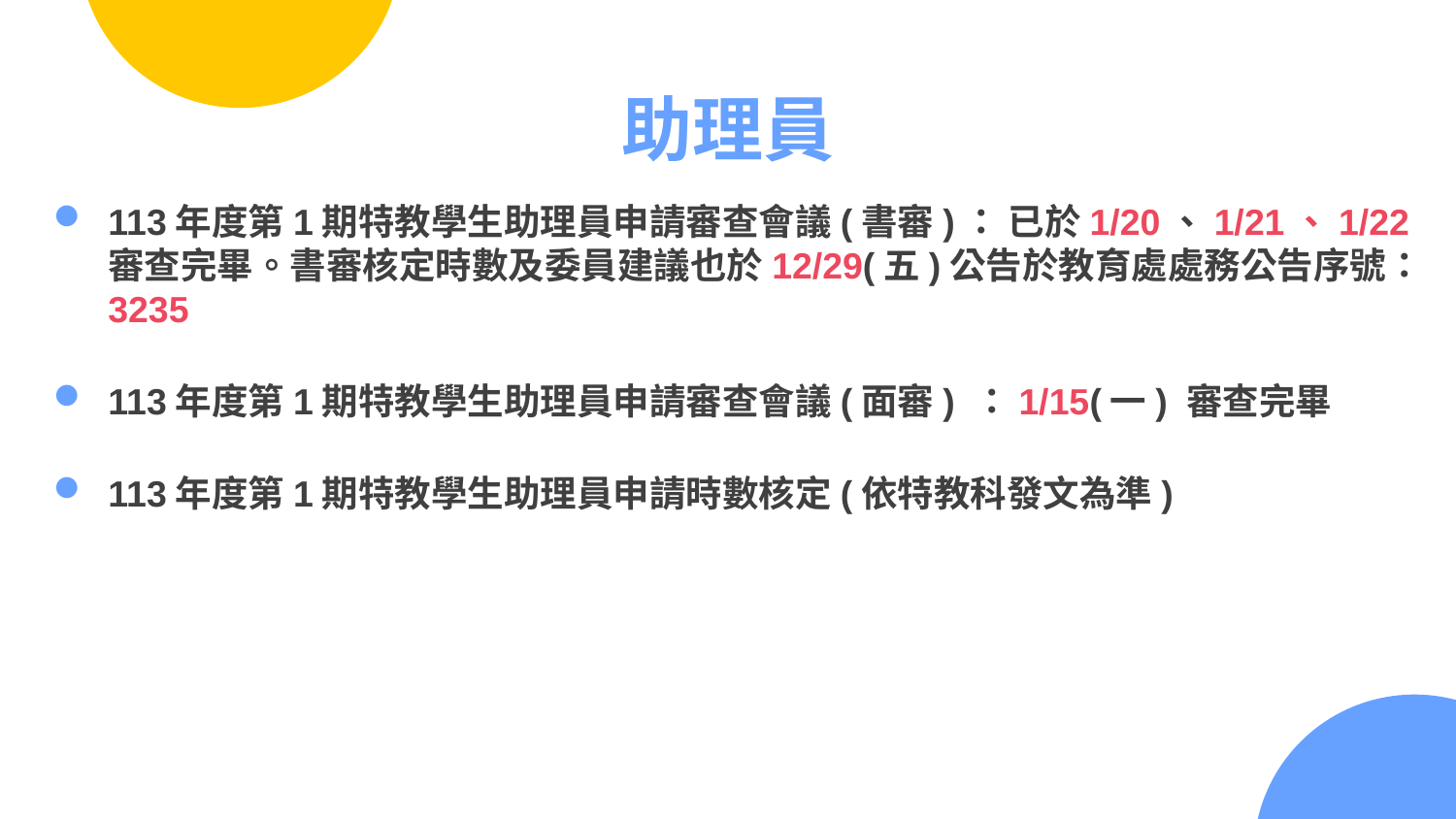

# 助理員
113年度第1期特教學生助理員申請審查會議(書審)： 已於1/20、1/21、1/22審查完畢。書審核定時數及委員建議也於12/29(五)公告於教育處處務公告序號：3235
113年度第1期特教學生助理員申請審查會議(面審) ：1/15(一) 審查完畢
113年度第1期特教學生助理員申請時數核定(依特教科發文為準)